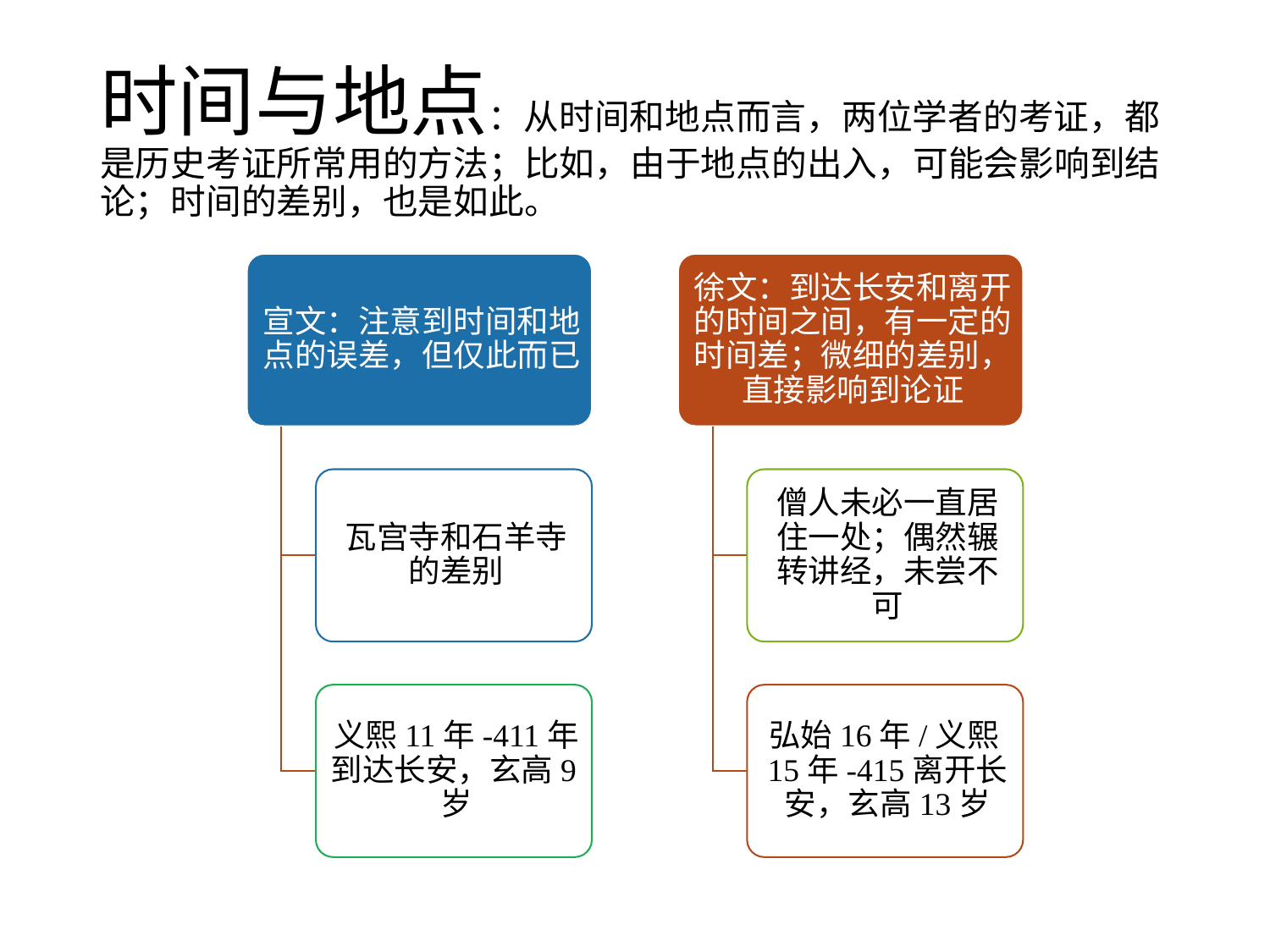

# 时间与地点：从时间和地点而言，两位学者的考证，都是历史考证所常用的方法；比如，由于地点的出入，可能会影响到结论；时间的差别，也是如此。
宣文：注意到时间和地点的误差，但仅此而已
瓦宫寺和石羊寺的差别
义熙11年-411年到达长安，玄高9岁
徐文：到达长安和离开的时间之间，有一定的时间差；微细的差别，直接影响到论证
僧人未必一直居住一处；偶然辗转讲经，未尝不可
弘始16年/义熙15年-415离开长安，玄高13岁